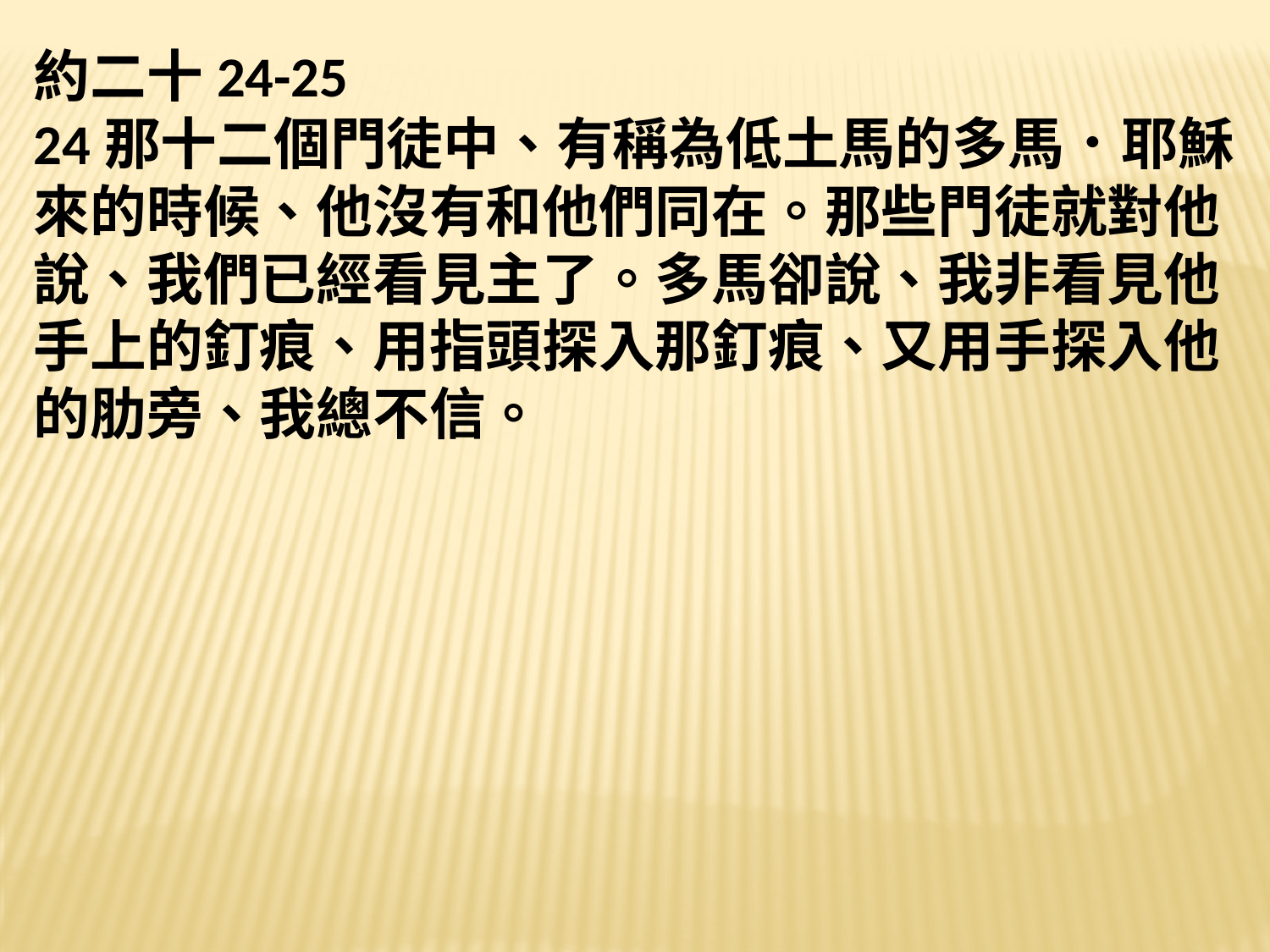

約二十24-25
24那十二個門徒中、有稱為低土馬的多馬．耶穌
來的時候、他沒有和他們同在。那些門徒就對他
說、我們已經看見主了。多馬卻說、我非看見他
手上的釘痕、用指頭探入那釘痕、又用手探入他
的肋旁、我總不信。